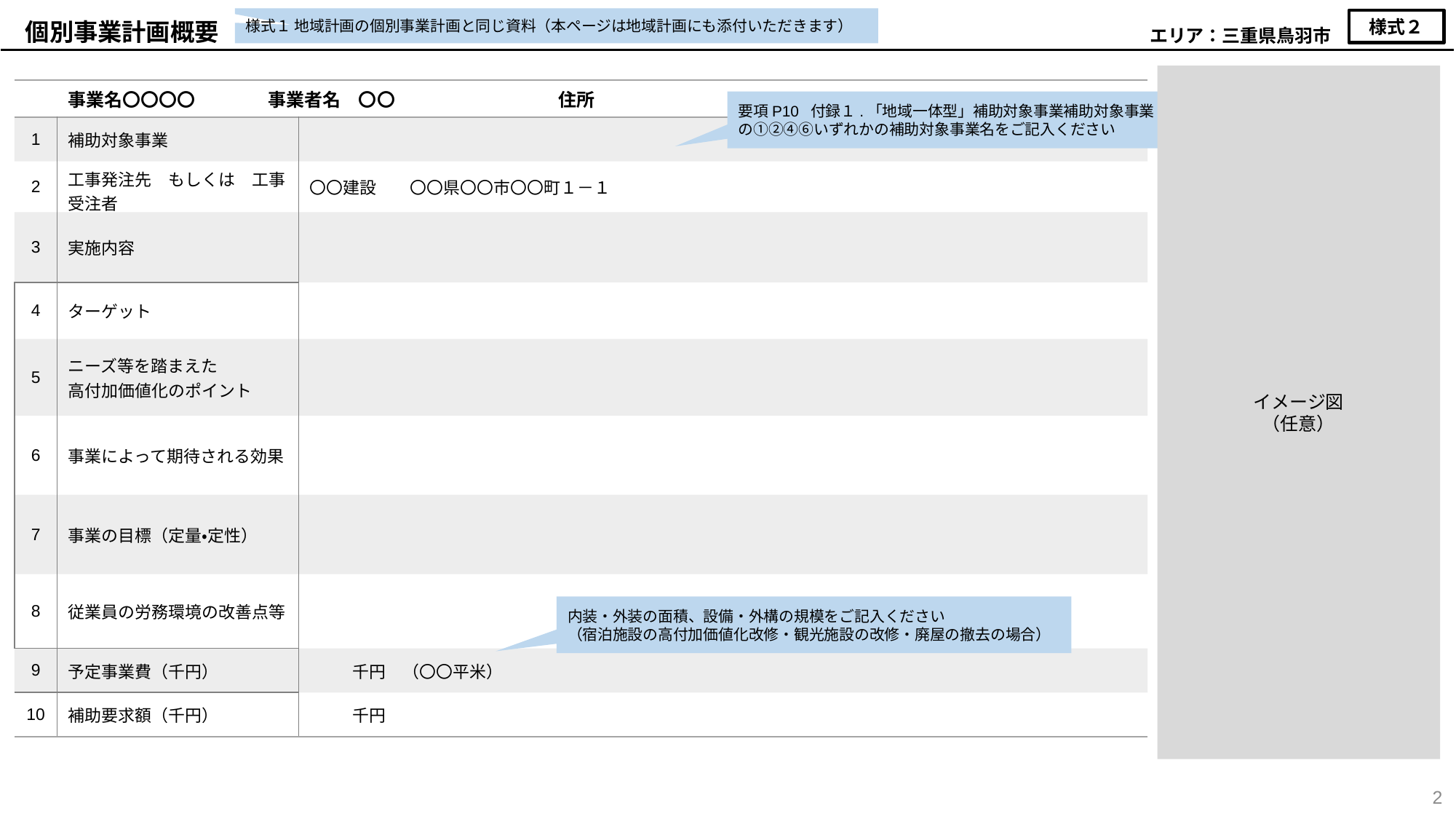

様式１ 地域計画の個別事業計画と同じ資料（本ページは地域計画にも添付いただきます）
エリア：三重県鳥羽市
様式２
個別事業計画概要
イメージ図
（任意）
|  | 事業名〇〇〇〇　　　　事業者名　〇〇　　　　　　　　　住所 |  |
| --- | --- | --- |
| 1 | 補助対象事業 |  |
| 2 | 工事発注先　もしくは　工事受注者 | 〇〇建設　　〇〇県〇〇市〇〇町１－１ |
| 3 | 実施内容 |  |
| 4 | ターゲット |  |
| 5 | ニーズ等を踏まえた 高付加価値化のポイント |  |
| 6 | 事業によって期待される効果 |  |
| 7 | 事業の目標（定量・定性） |  |
| 8 | 従業員の労務環境の改善点等 |  |
| 9 | 予定事業費（千円） | 千円　（〇〇平米） |
| 10 | 補助要求額（千円） | 千円 |
要項P10  付録１.「地域一体型」補助対象事業補助対象事業の①②④⑥いずれかの補助対象事業名をご記入ください
内装・外装の面積、設備・外構の規模をご記入ください
（宿泊施設の高付加価値化改修・観光施設の改修・廃屋の撤去の場合）
2